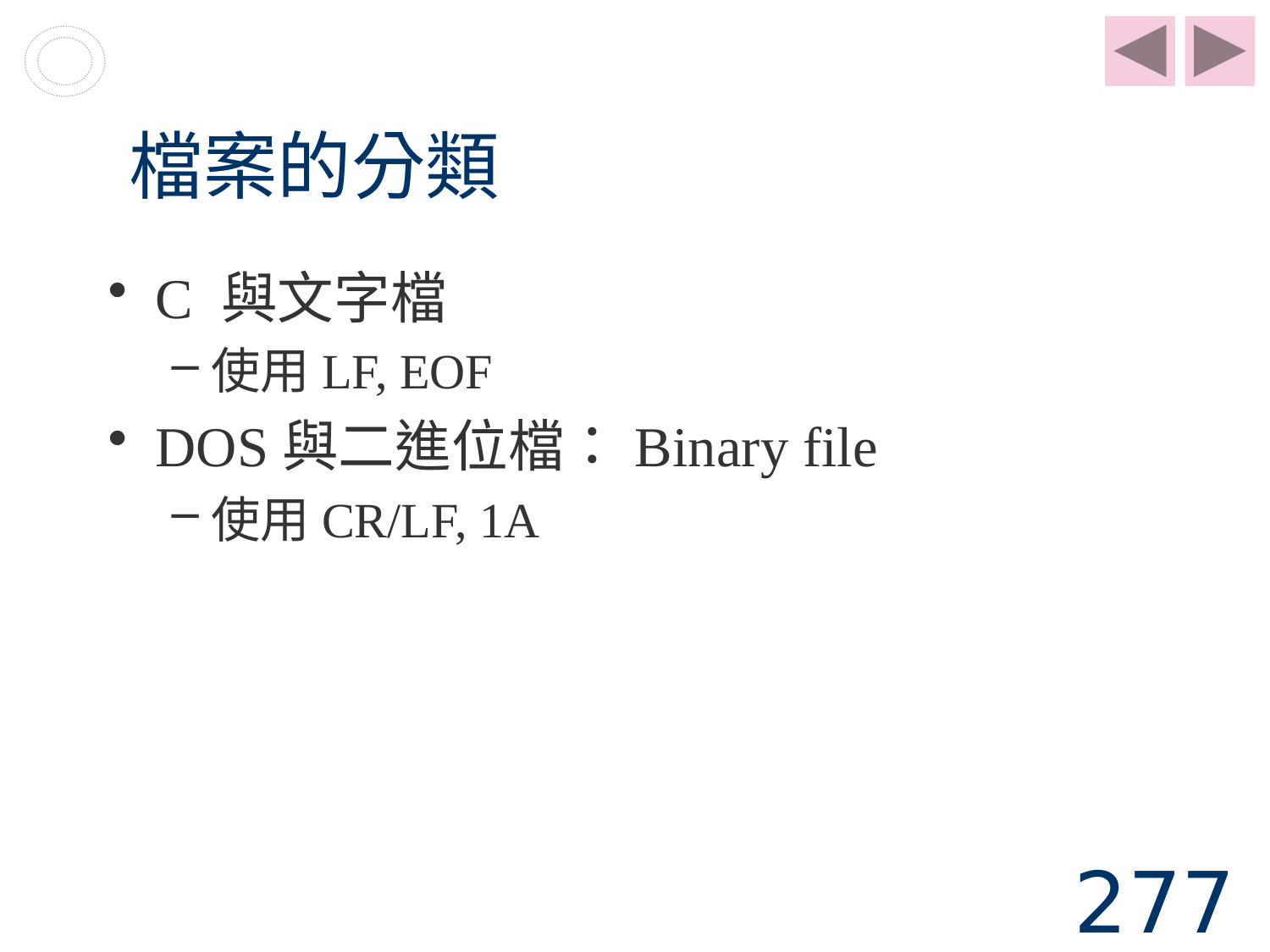

# 檔案的分類
C 與文字檔
使用LF, EOF
DOS與二進位檔：Binary file
使用CR/LF, 1A
277